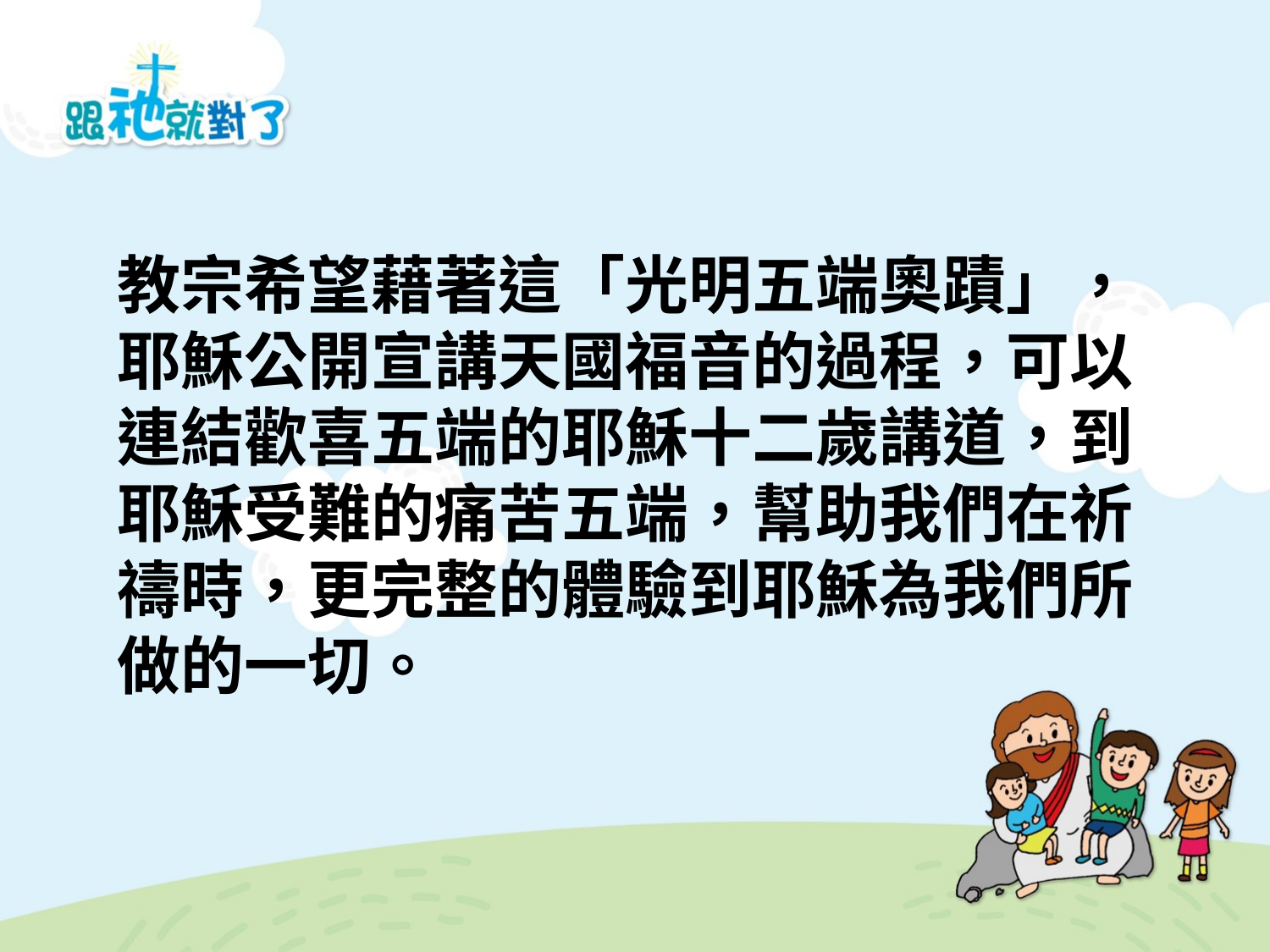

教宗希望藉著這「光明五端奧蹟」，耶穌公開宣講天國福音的過程，可以連結歡喜五端的耶穌十二歲講道，到耶穌受難的痛苦五端，幫助我們在祈禱時，更完整的體驗到耶穌為我們所做的一切。